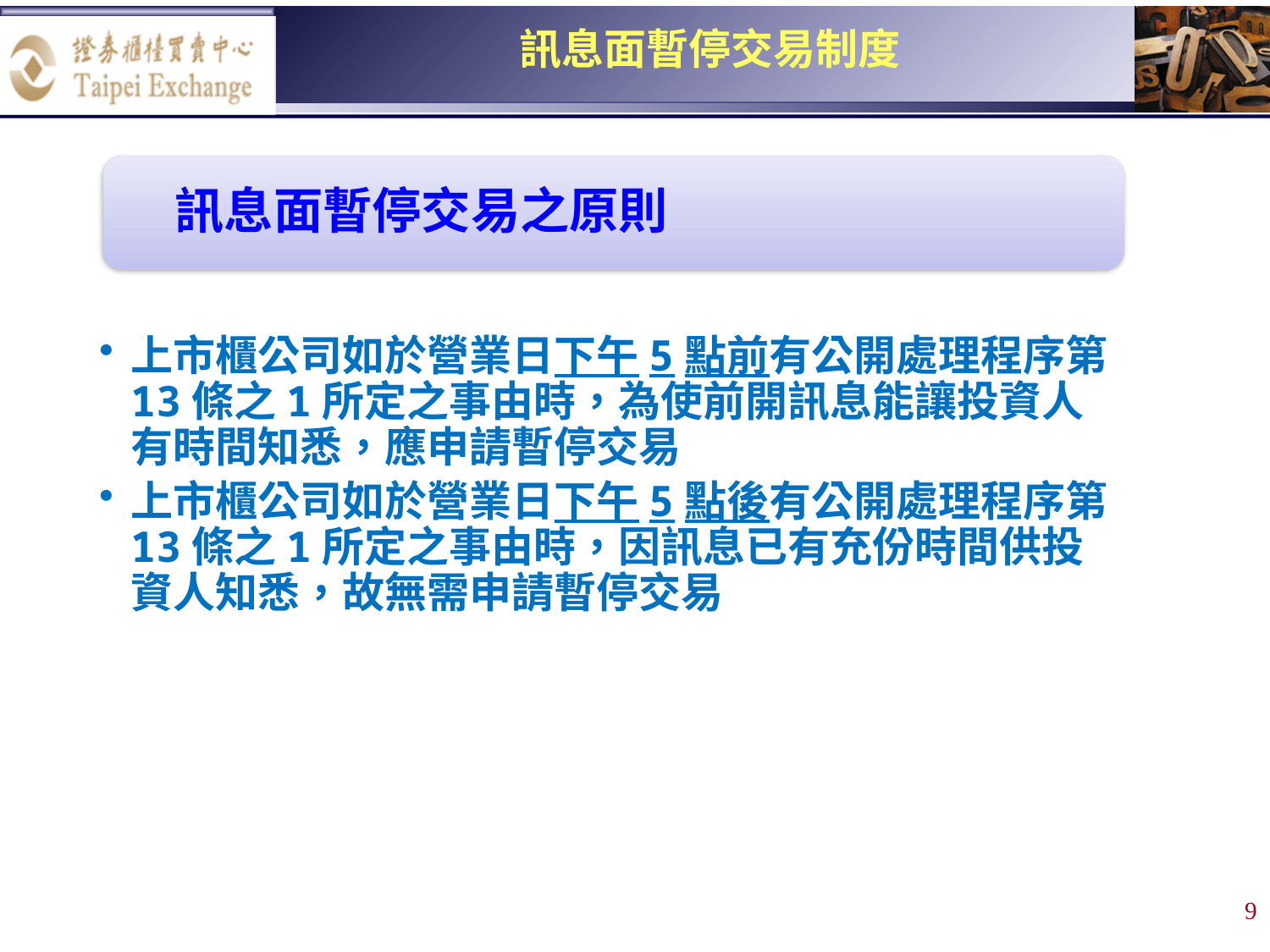

訊息面暫停交易制度
   訊息面暫停交易之原則

上市櫃公司如於營業日下午5點前有公開處理程序第13條之1所定之事由時，為使前開訊息能讓投資人有時間知悉，應申請暫停交易
上市櫃公司如於營業日下午5點後有公開處理程序第13條之1所定之事由時，因訊息已有充份時間供投資人知悉，故無需申請暫停交易

9